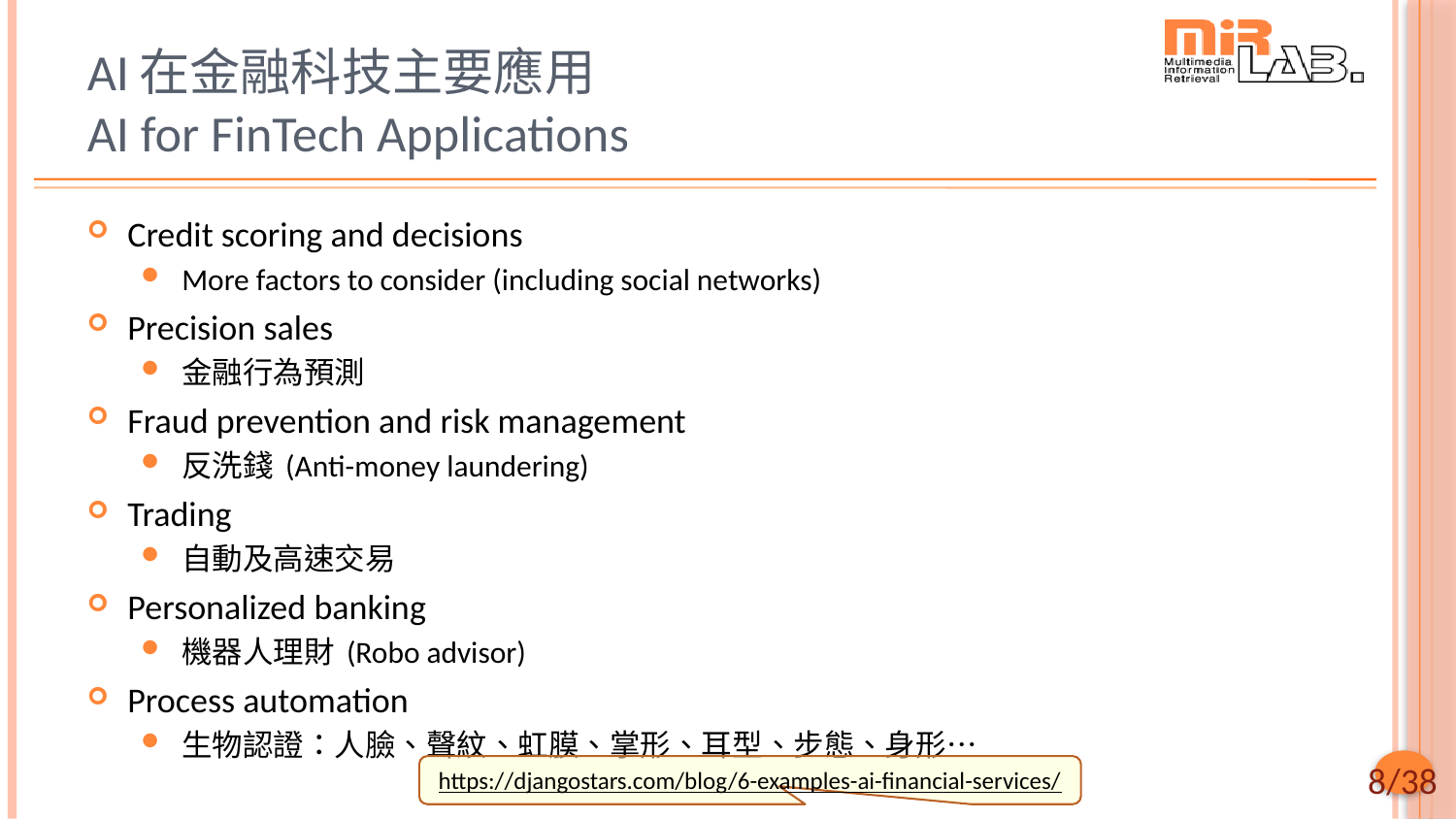

# AI在金融科技主要應用 AI for FinTech Applications
Credit scoring and decisions
More factors to consider (including social networks)
Precision sales
金融行為預測
Fraud prevention and risk management
反洗錢 (Anti-money laundering)
Trading
自動及高速交易
Personalized banking
機器人理財 (Robo advisor)
Process automation
生物認證：人臉、聲紋、虹膜、掌形、耳型、步態、身形…
https://djangostars.com/blog/6-examples-ai-financial-services/